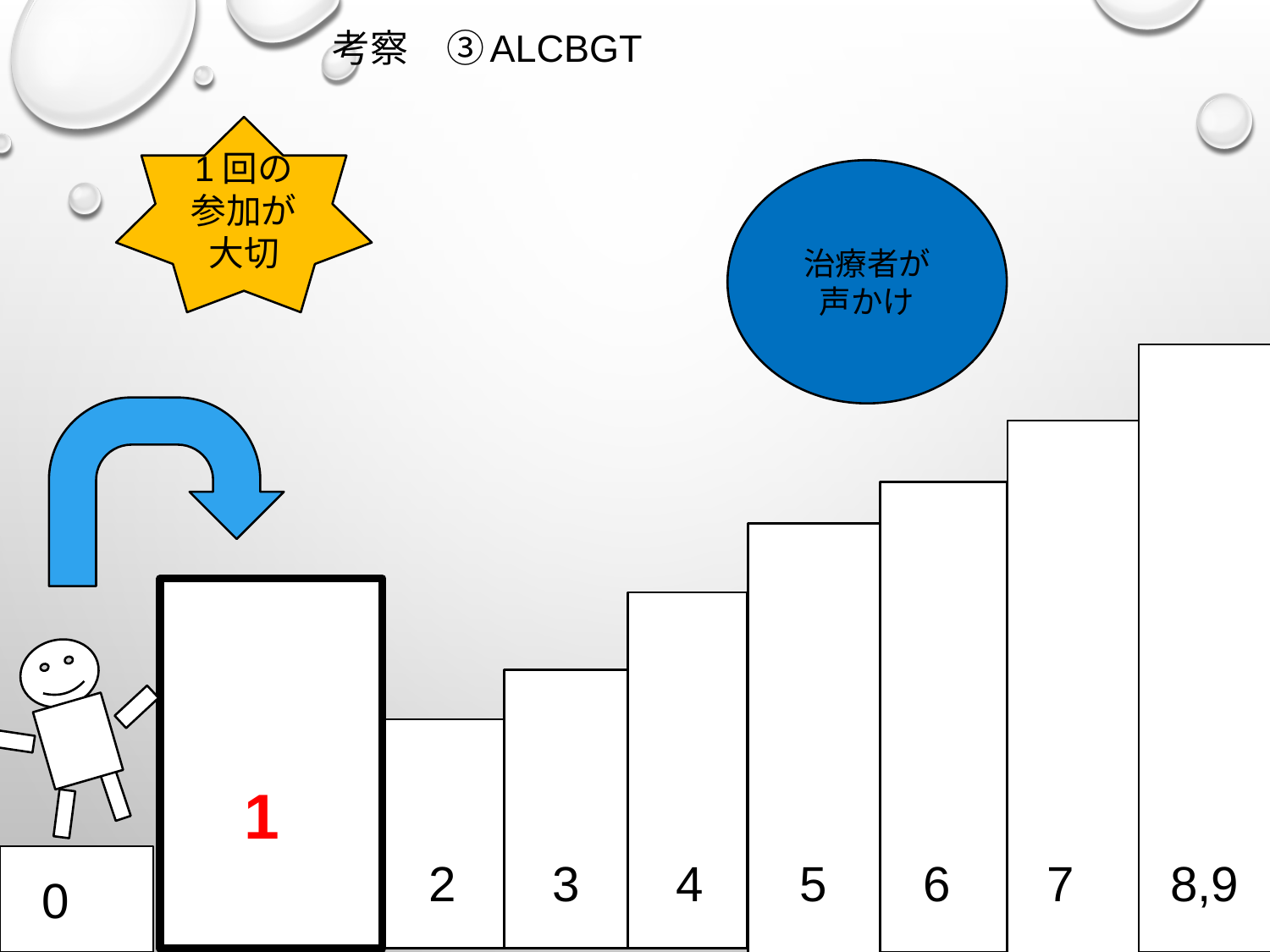

# 考察　③ALCBGT
1回の参加が大切
治療者が
声かけ

1
2       3       4       5       6       7       8,9
0